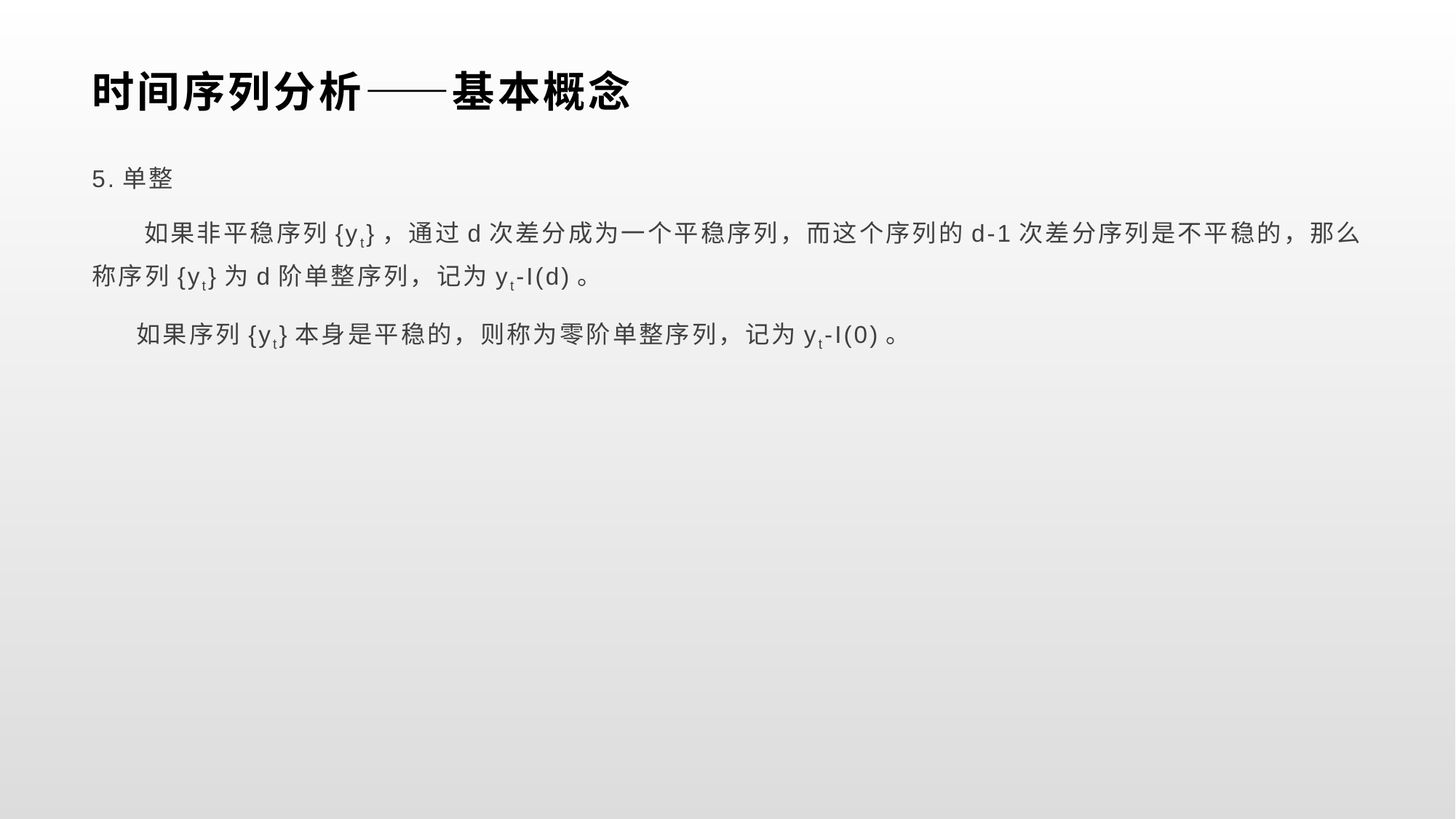

# 时间序列分析——基本概念
5.单整
      如果非平稳序列{yt}，通过d次差分成为一个平稳序列，而这个序列的d-1次差分序列是不平稳的，那么称序列{yt}为d阶单整序列，记为yt-I(d)。
     如果序列{yt}本身是平稳的，则称为零阶单整序列，记为yt-I(0)。